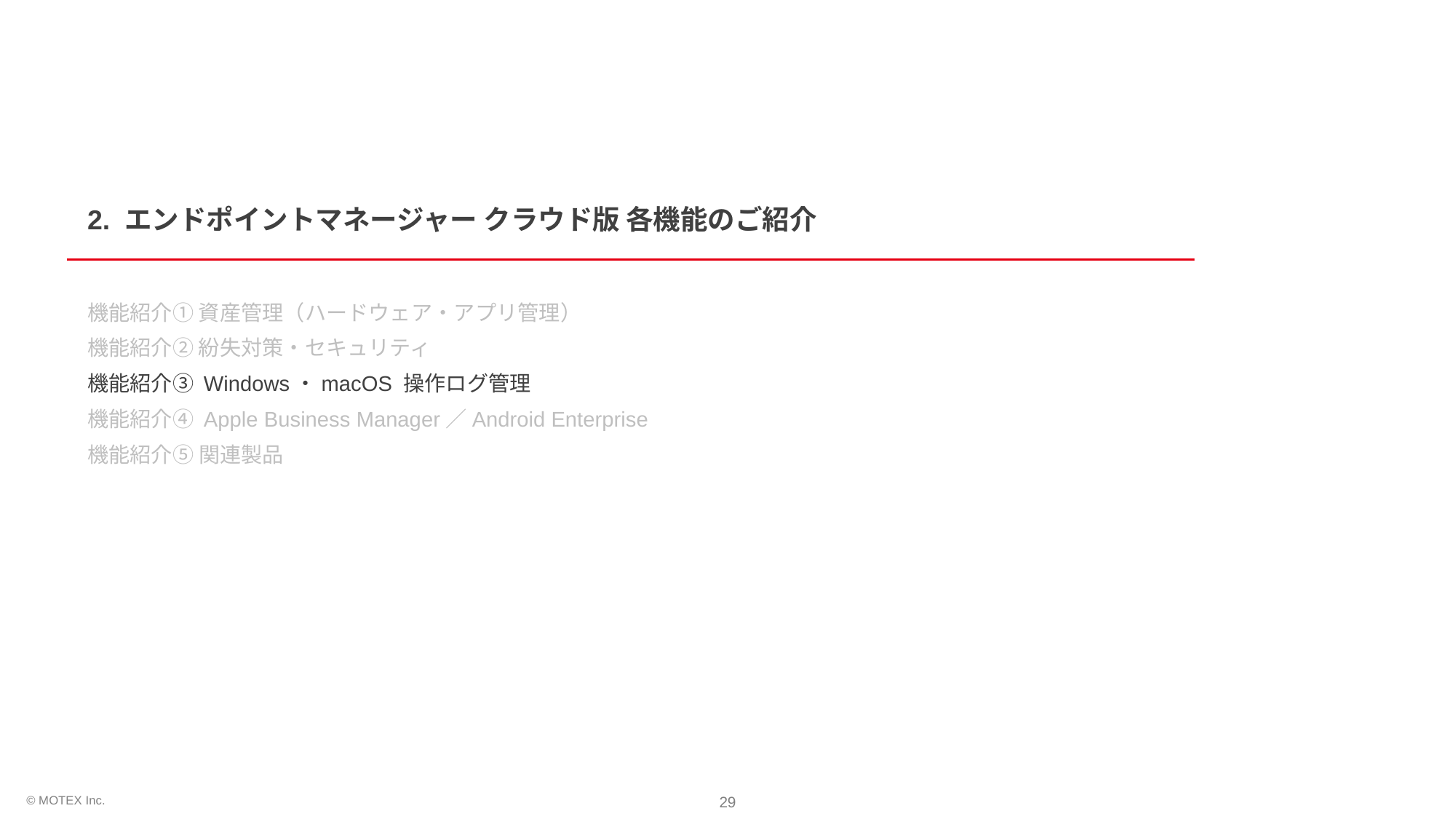

2. エンドポイントマネージャー クラウド版 各機能のご紹介
機能紹介① 資産管理（ハードウェア・アプリ管理）
機能紹介② 紛失対策・セキュリティ
機能紹介③ Windows・macOS 操作ログ管理
機能紹介④ Apple Business Manager／Android Enterprise
機能紹介⑤ 関連製品